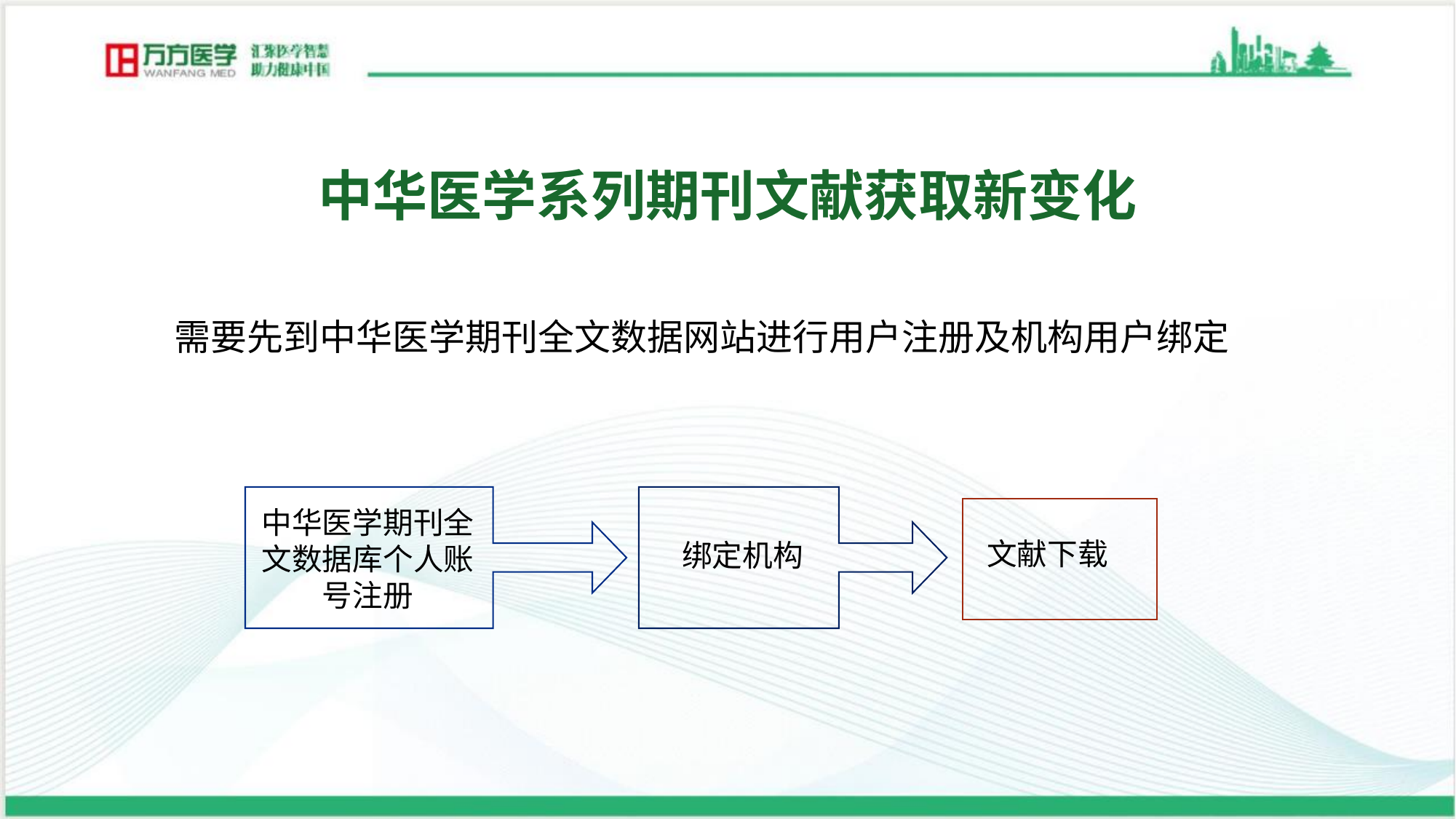

中华医学系列期刊文献获取新变化

需要先到中华医学期刊全文数据网站进行用户注册及机构用户绑定
目录

01

04

中华医学期刊全文数据库个人账号注册

文献下载
绑定机构